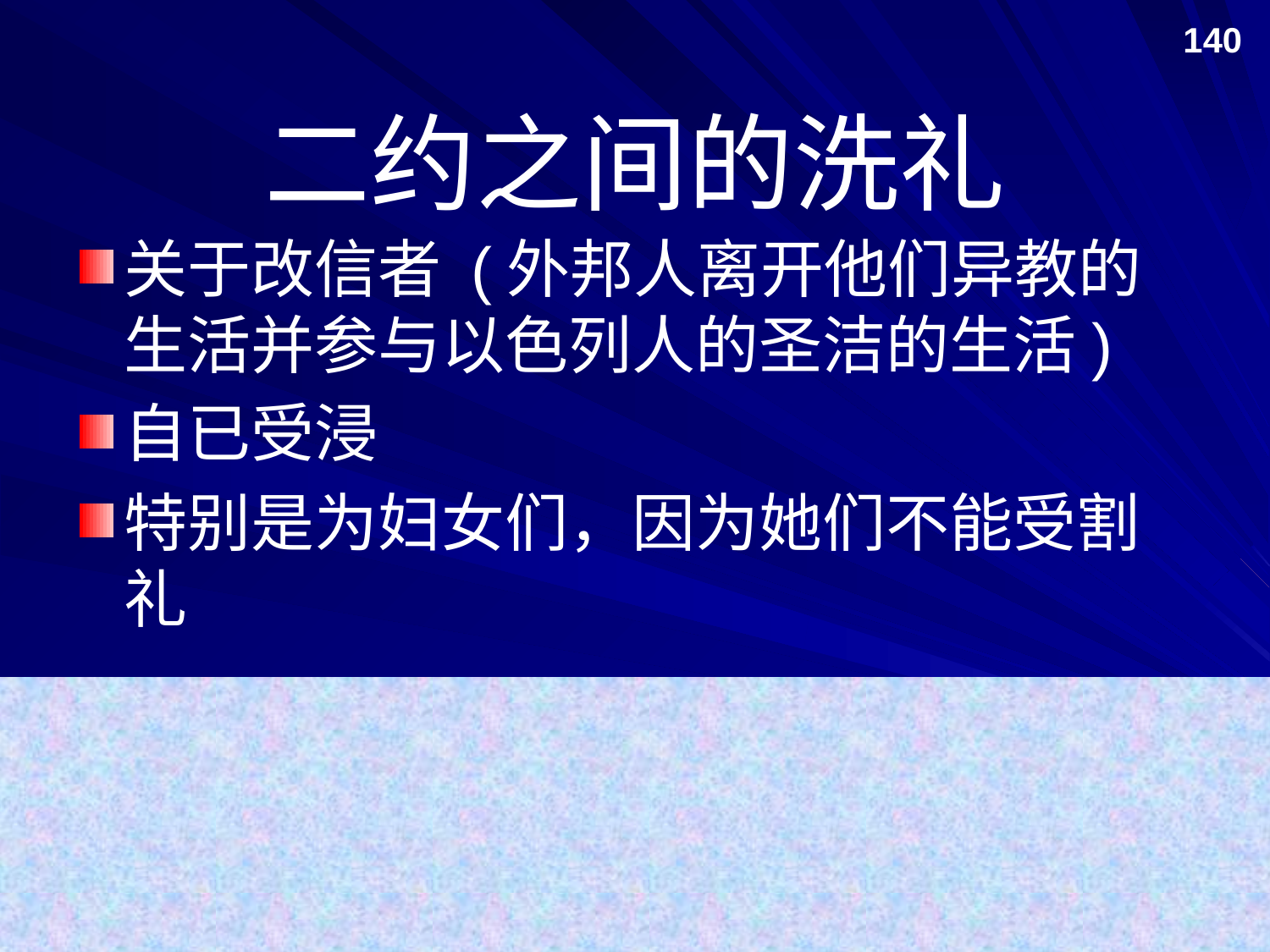

140
# 二约之间的洗礼
关于改信者 (外邦人离开他们异教的生活并参与以色列人的圣洁的生活)
自已受浸
特别是为妇女们，因为她们不能受割礼